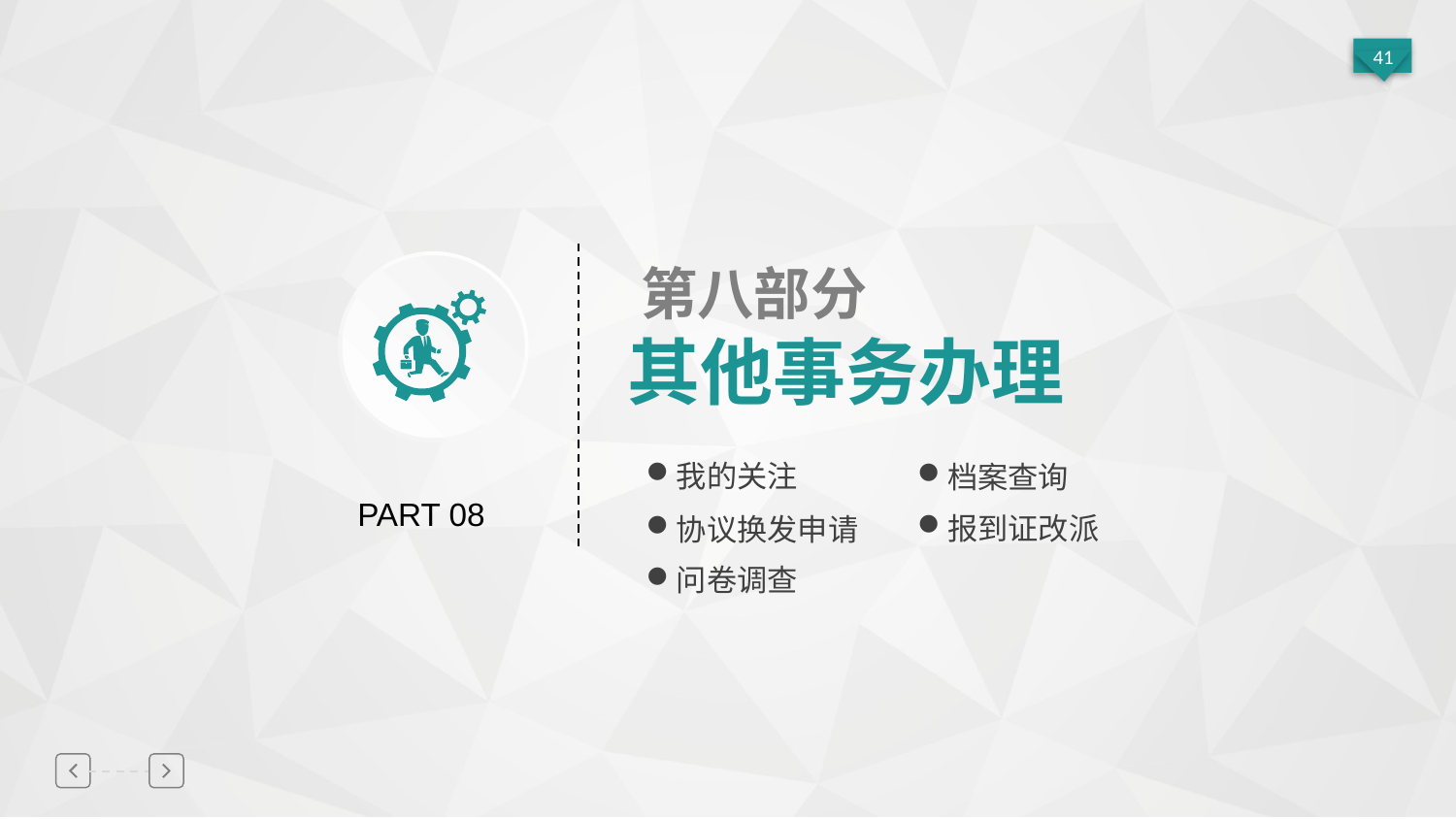

第八部分
其他事务办理

我的关注
档案查询
PART 08
报到证改派
协议换发申请
问卷调查